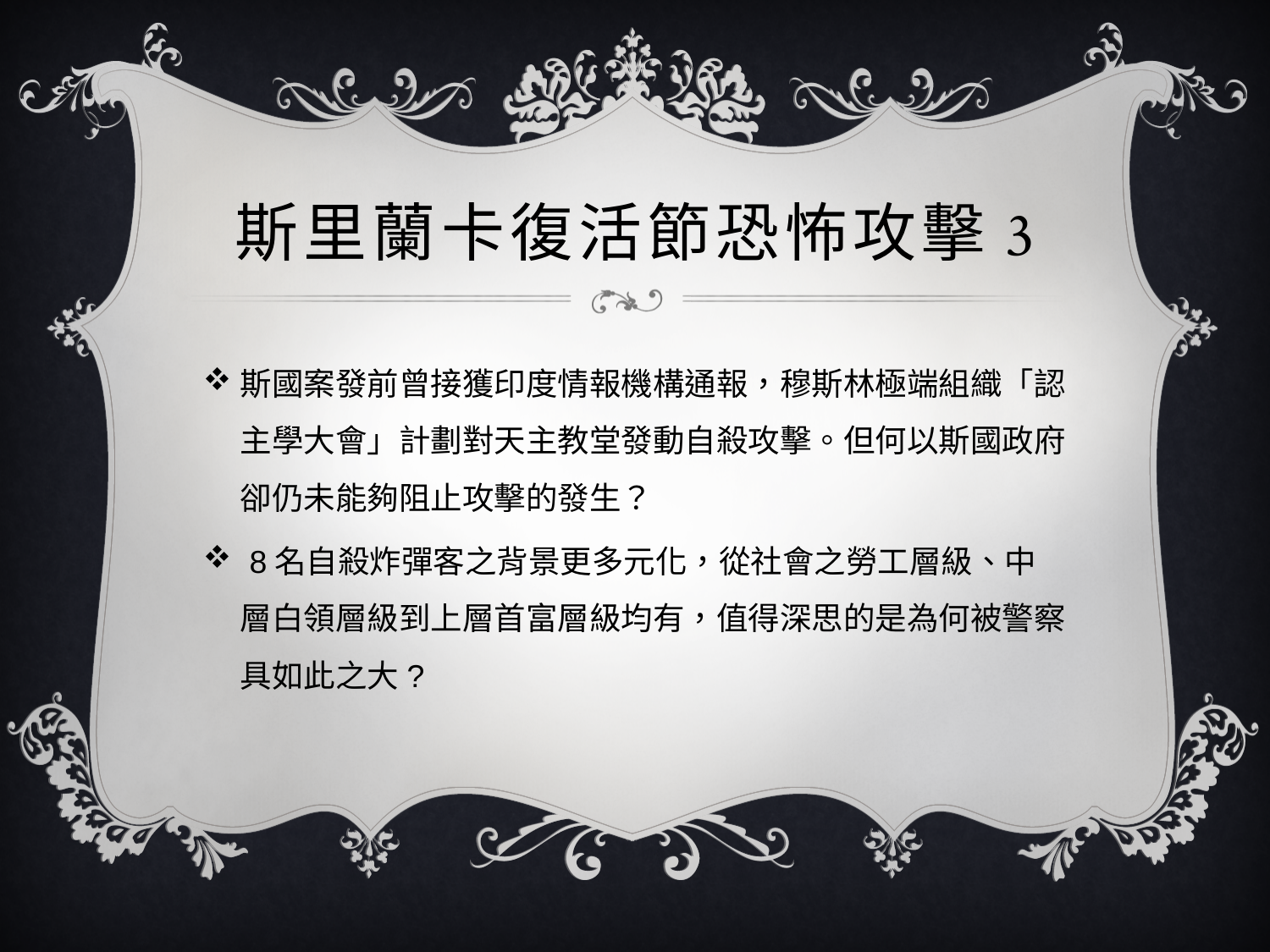

斯里蘭卡復活節恐怖攻擊3
斯國案發前曾接獲印度情報機構通報，穆斯林極端組織「認主學大會」計劃對天主教堂發動自殺攻擊。但何以斯國政府卻仍未能夠阻止攻擊的發生？
 8名自殺炸彈客之背景更多元化，從社會之勞工層級、中層白領層級到上層首富層級均有，值得深思的是為何被警察具如此之大?